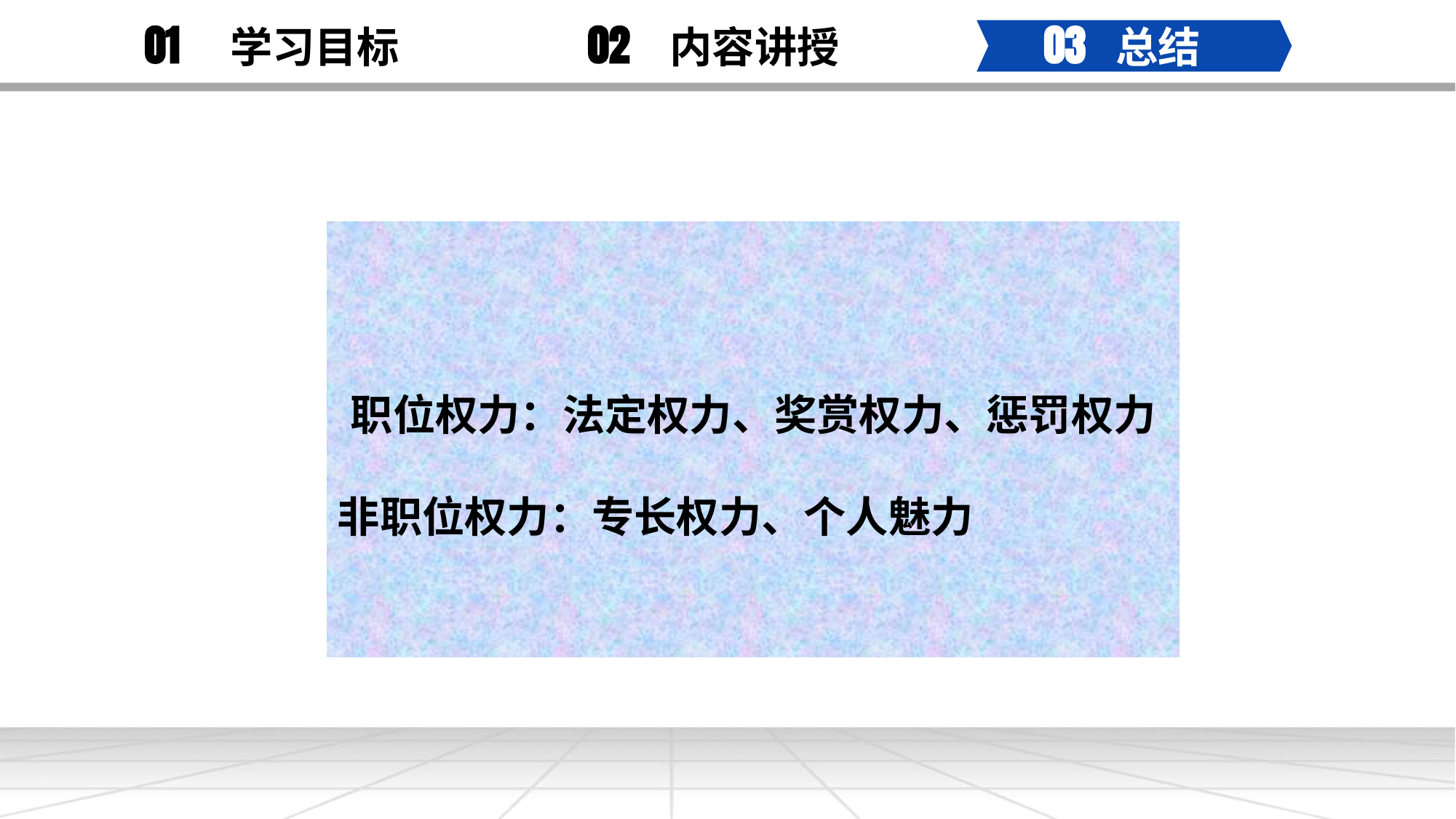

02   内容讲授
03  总结
01    学习目标

职位权力：法定权力、奖赏权力、惩罚权力
非职位权力：专长权力、个人魅力